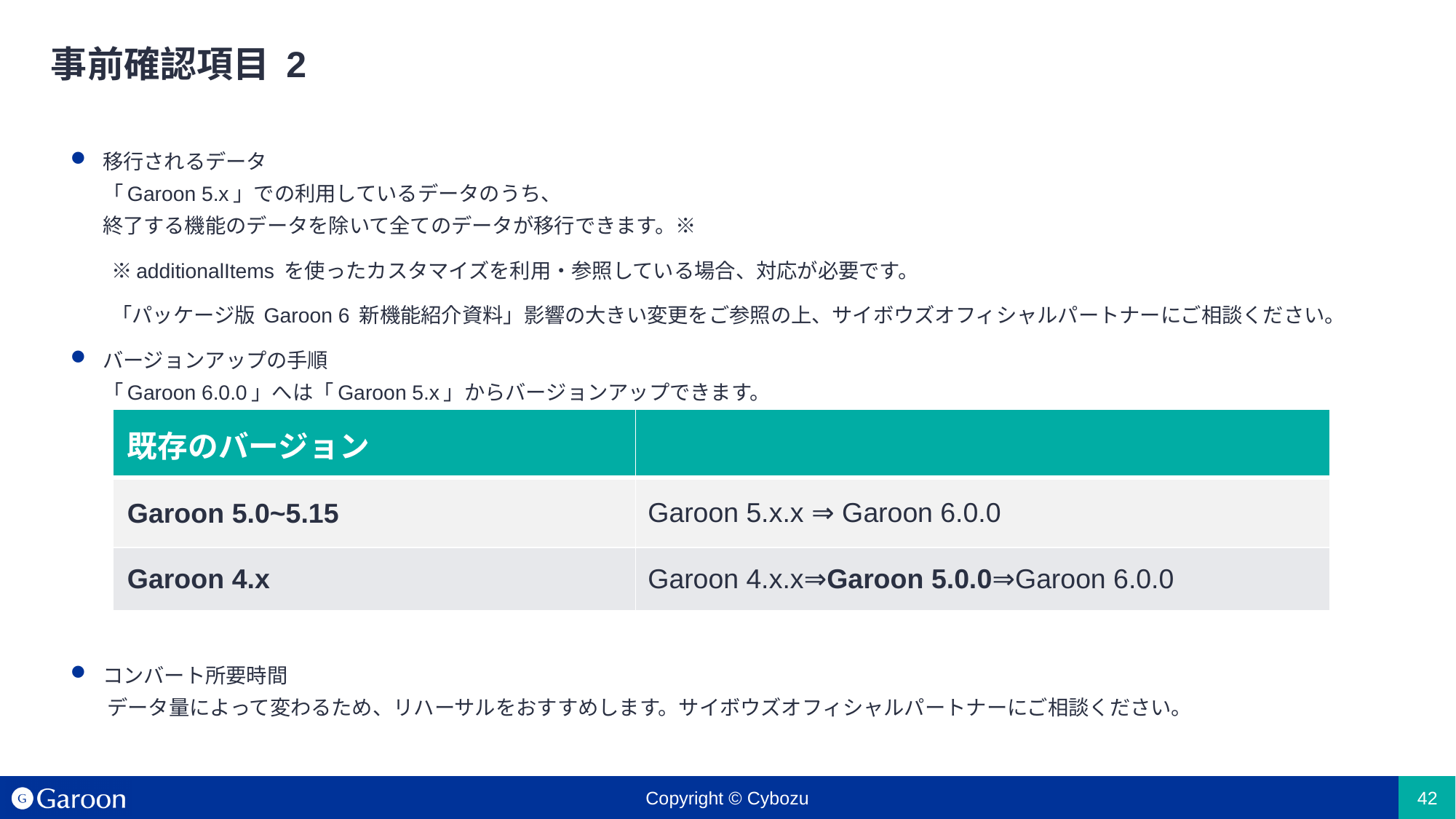

# 事前確認項目 2
移行されるデータ
「Garoon 5.x」での利用しているデータのうち、
終了する機能のデータを除いて全てのデータが移行できます。※
　　※additionalItems を使ったカスタマイズを利用・参照している場合、対応が必要です。
　　「パッケージ版 Garoon 6 新機能紹介資料」影響の大きい変更をご参照の上、サイボウズオフィシャルパートナーにご相談ください。
バージョンアップの手順
「Garoon 6.0.0」へは「Garoon 5.x」からバージョンアップできます。

コンバート所要時間
 データ量によって変わるため、リハーサルをおすすめします。サイボウズオフィシャルパートナーにご相談ください。

| 既存のバージョン |  |
| --- | --- |
| Garoon 5.0~5.15 | Garoon 5.x.x ⇒ Garoon 6.0.0 |
| Garoon 4.x | Garoon 4.x.x⇒Garoon 5.0.0⇒Garoon 6.0.0 |